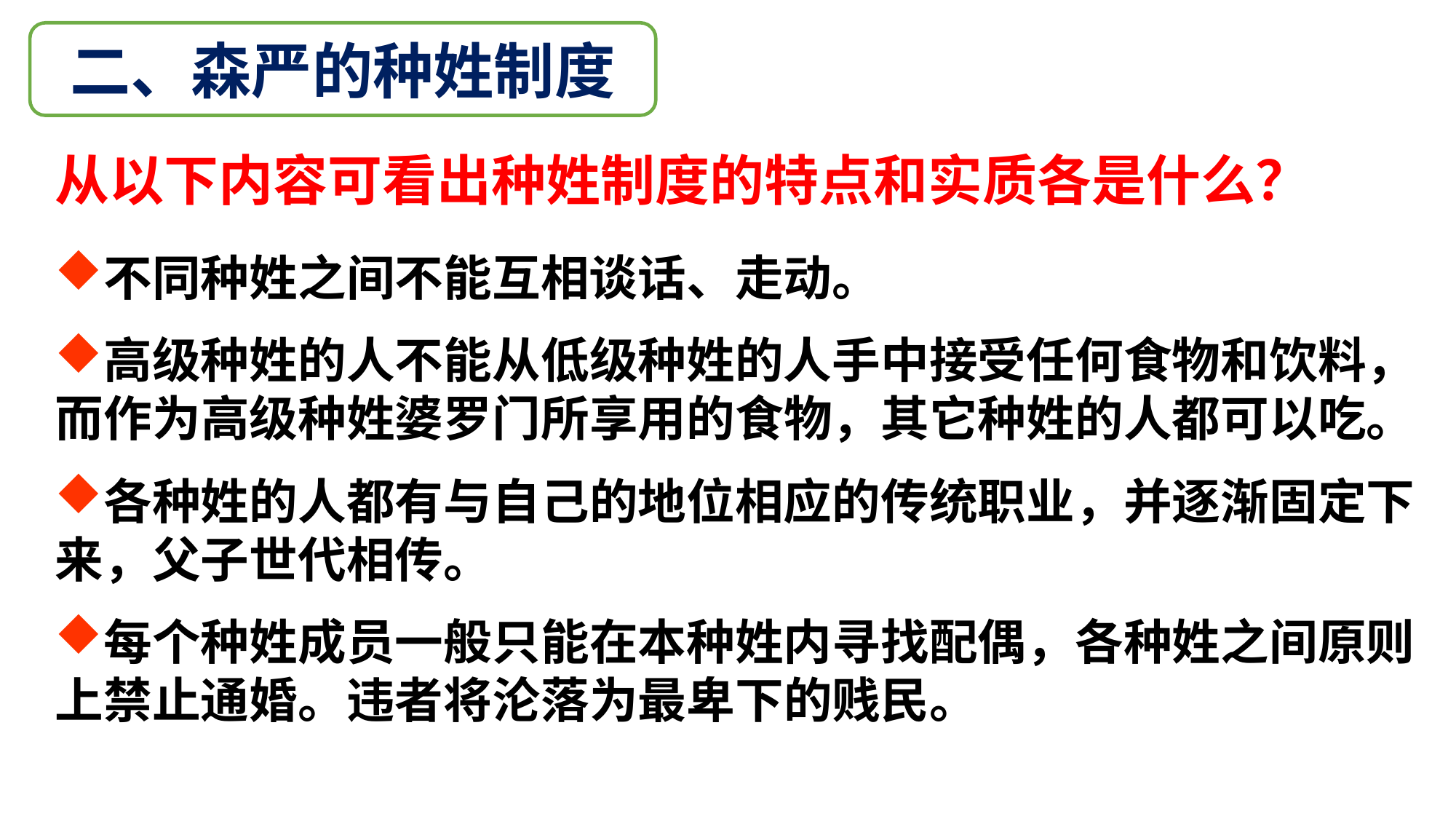

二、森严的种姓制度
从以下内容可看出种姓制度的特点和实质各是什么？
不同种姓之间不能互相谈话、走动。
高级种姓的人不能从低级种姓的人手中接受任何食物和饮料，而作为高级种姓婆罗门所享用的食物，其它种姓的人都可以吃。
各种姓的人都有与自己的地位相应的传统职业，并逐渐固定下来，父子世代相传。
每个种姓成员一般只能在本种姓内寻找配偶，各种姓之间原则上禁止通婚。违者将沦落为最卑下的贱民。
14